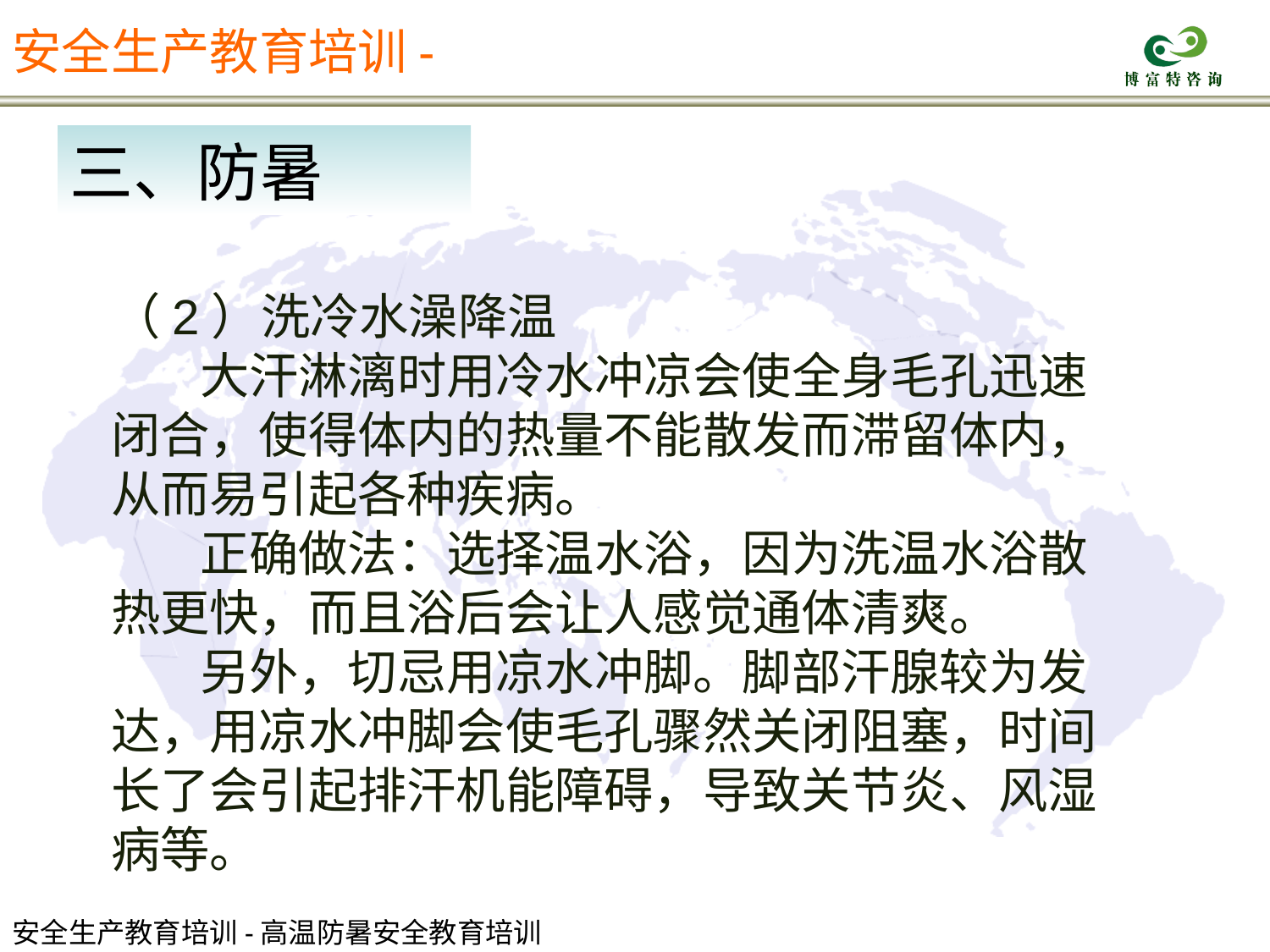

安全生产教育培训-
三、防暑
（2）洗冷水澡降温
       大汗淋漓时用冷水冲凉会使全身毛孔迅速闭合，使得体内的热量不能散发而滞留体内，从而易引起各种疾病。
       正确做法：选择温水浴，因为洗温水浴散热更快，而且浴后会让人感觉通体清爽。
       另外，切忌用凉水冲脚。脚部汗腺较为发达，用凉水冲脚会使毛孔骤然关闭阻塞，时间长了会引起排汗机能障碍，导致关节炎、风湿病等。
28
安全生产教育培训-高温防暑安全教育培训